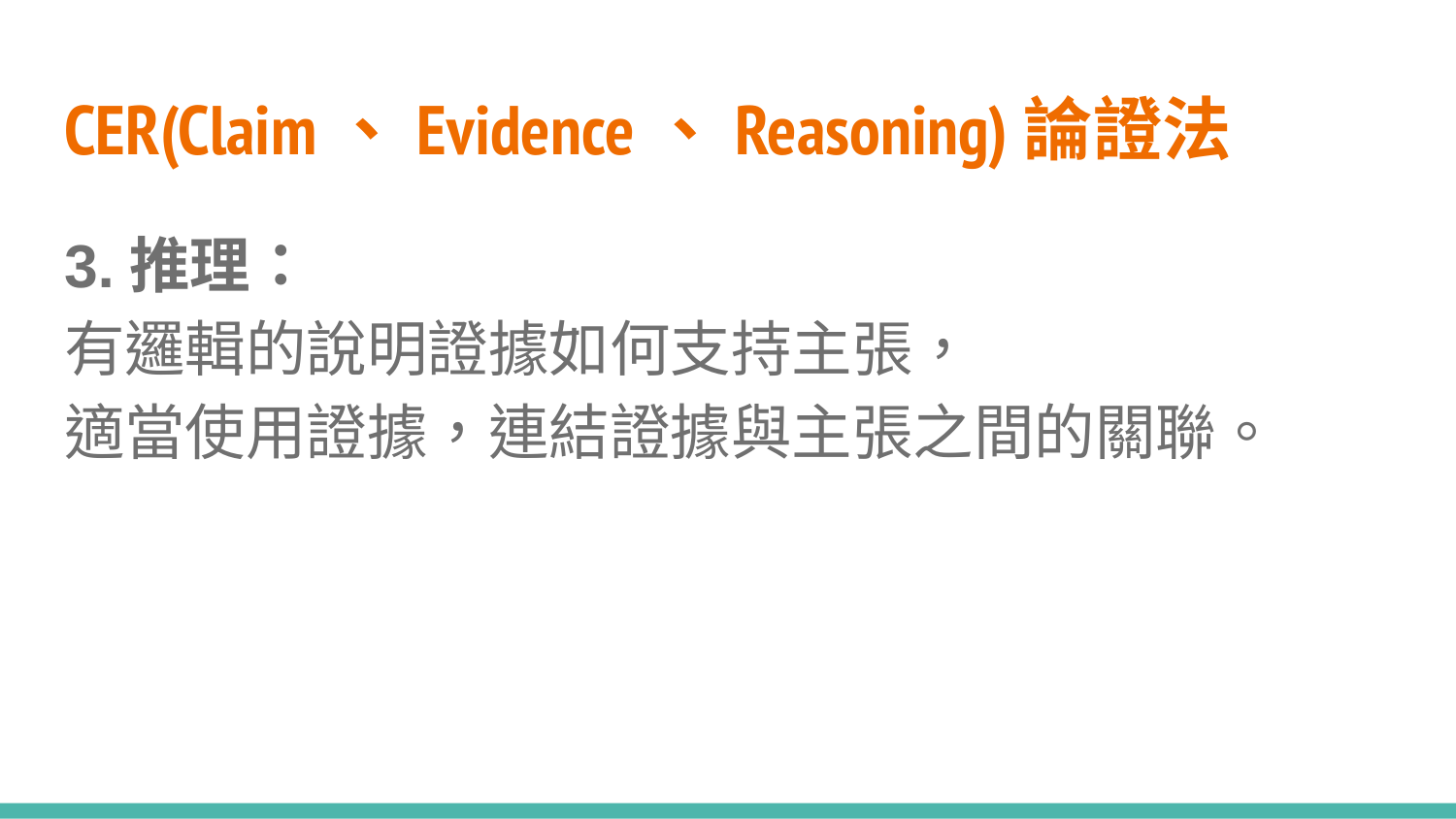

# CER(Claim、Evidence、Reasoning)論證法
3.推理：
有邏輯的說明證據如何支持主張，
適當使用證據，連結證據與主張之間的關聯。